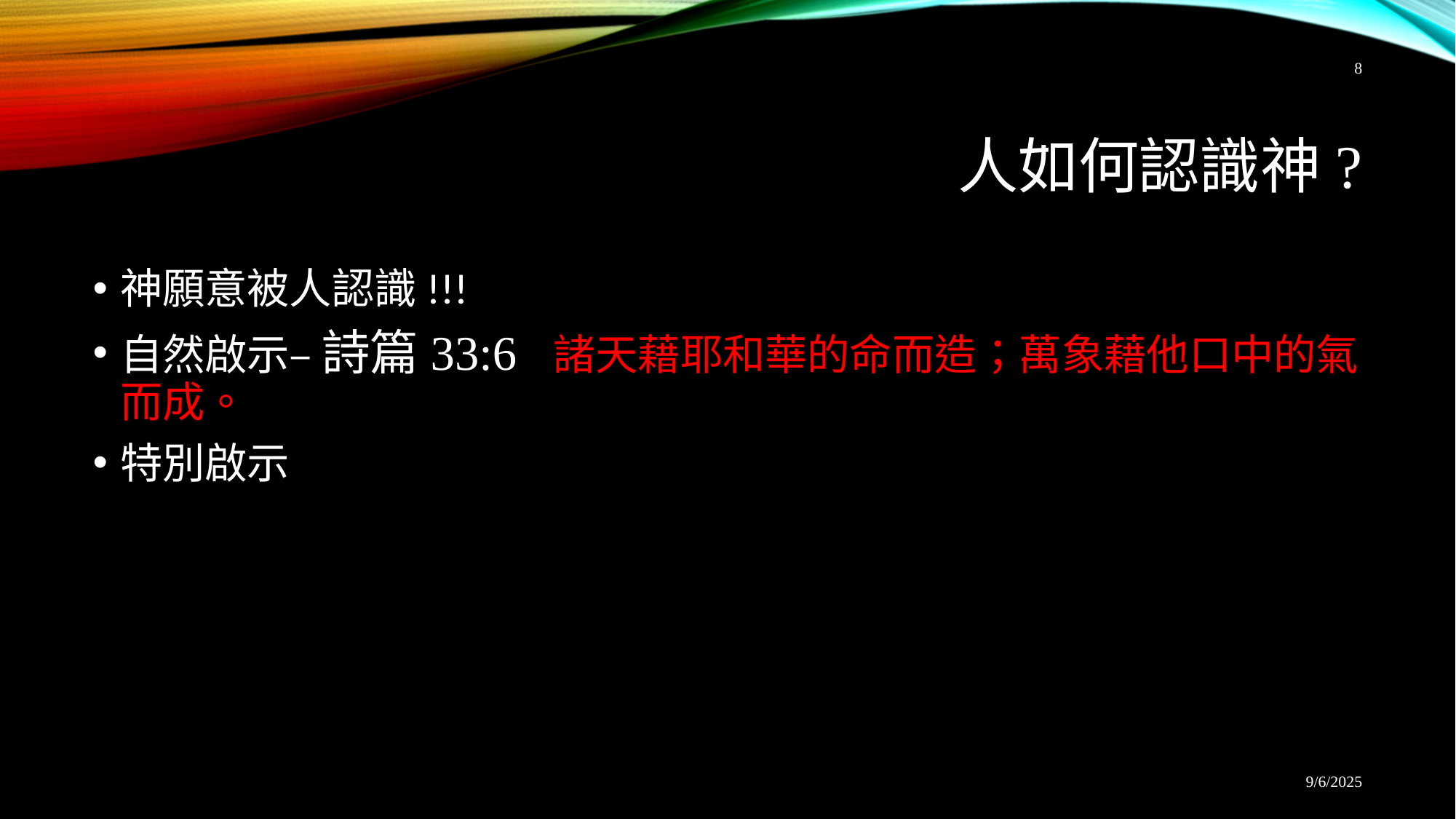

8
# 人如何認識神?
神願意被人認識!!!
自然啟示– 詩篇33:6  諸天藉耶和華的命而造；萬象藉他口中的氣而成。
特別啟示
9/6/2025